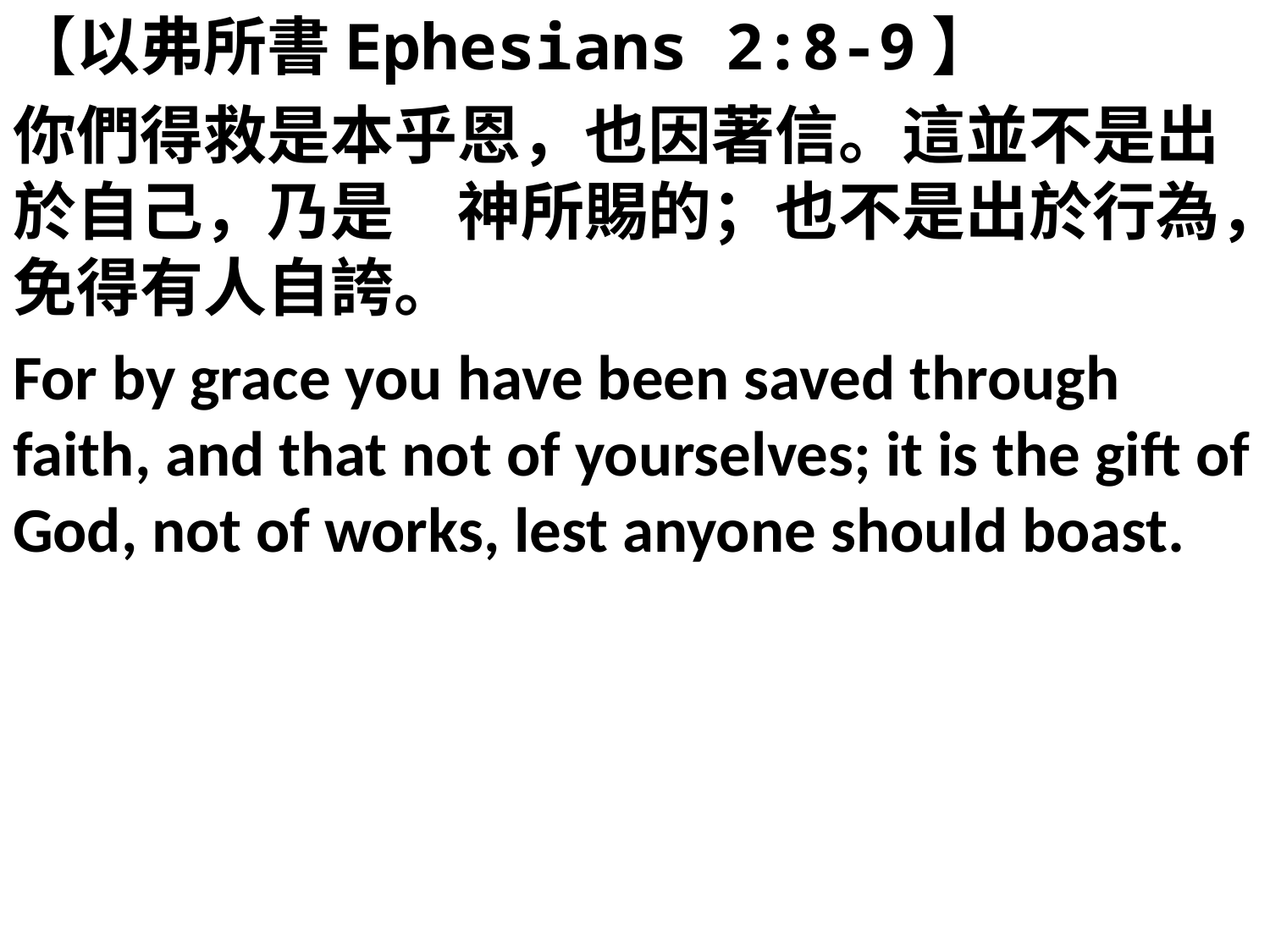

【以弗所書Ephesians 2:8-9】
你們得救是本乎恩，也因著信。這並不是出於自己，乃是　神所賜的；也不是出於行為，免得有人自誇。
For by grace you have been saved through faith, and that not of yourselves; it is the gift of God, not of works, lest anyone should boast.